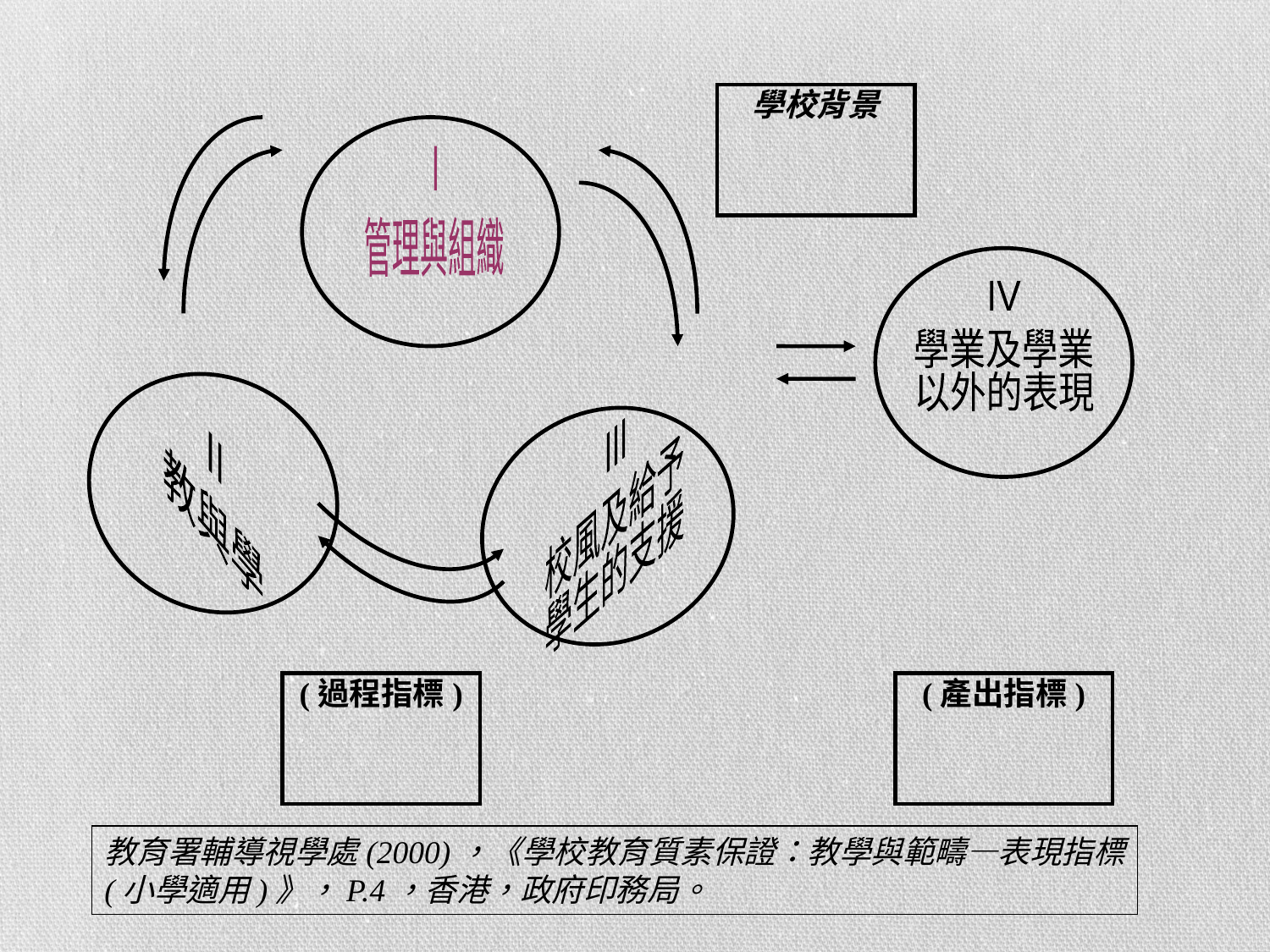

學校背景

(過程指標)

(產出指標)

教育署輔導視學處(2000)，《學校教育質素保證：教學與範疇—表現指標
(小學適用)》，P.4，香港，政府印務局。
I
管理與組織
IV
學業及學業
以外的表現
III
校風及給予
學生的支援
II
教與學